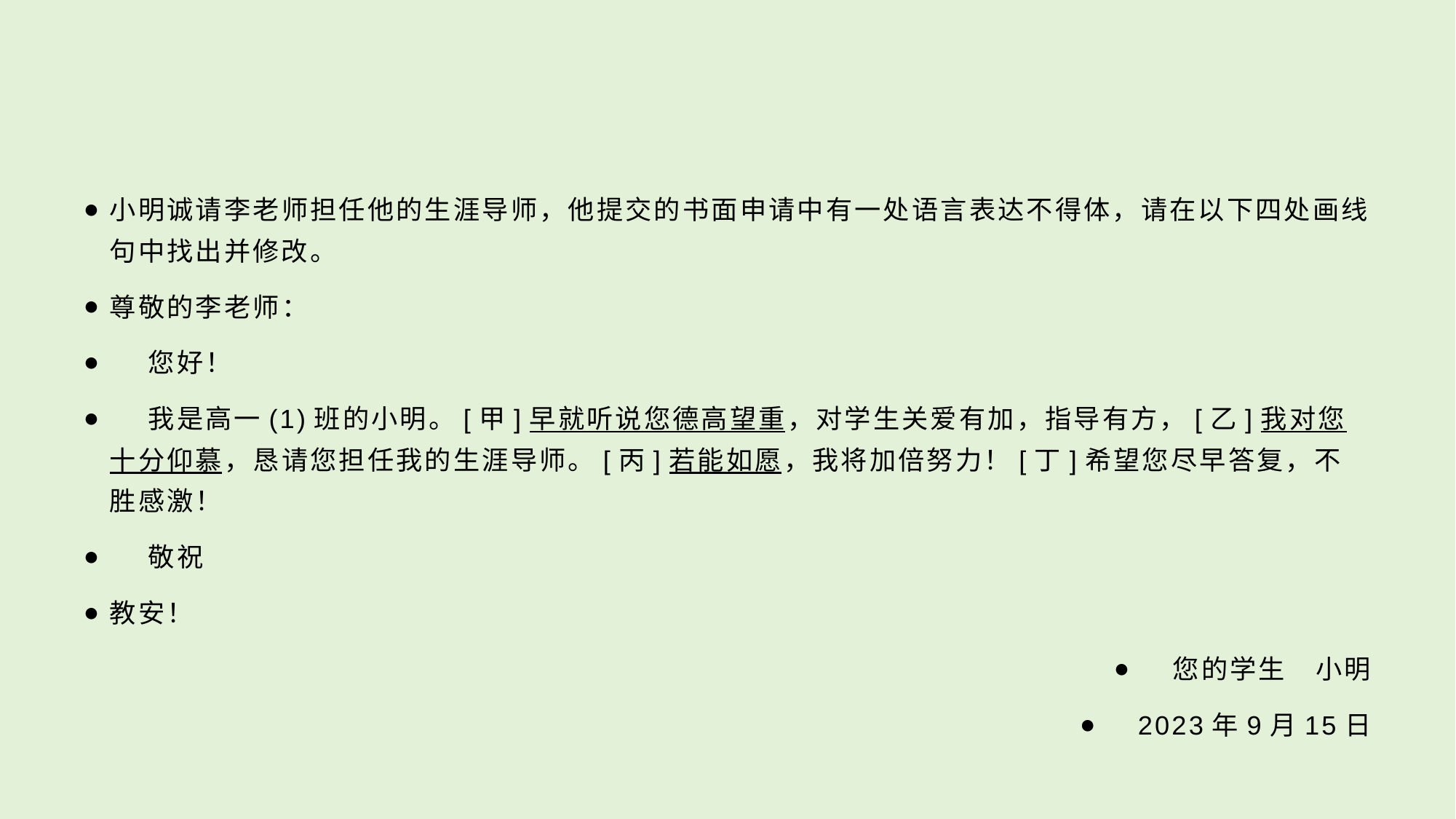

#
小明诚请李老师担任他的生涯导师，他提交的书面申请中有一处语言表达不得体，请在以下四处画线句中找出并修改。
尊敬的李老师：
    您好！
    我是高一(1)班的小明。[甲]早就听说您德高望重，对学生关爱有加，指导有方，[乙]我对您十分仰慕，恳请您担任我的生涯导师。[丙]若能如愿，我将加倍努力！[丁]希望您尽早答复，不胜感激！
    敬祝
教安！
您的学生　小明
2023年9月15日